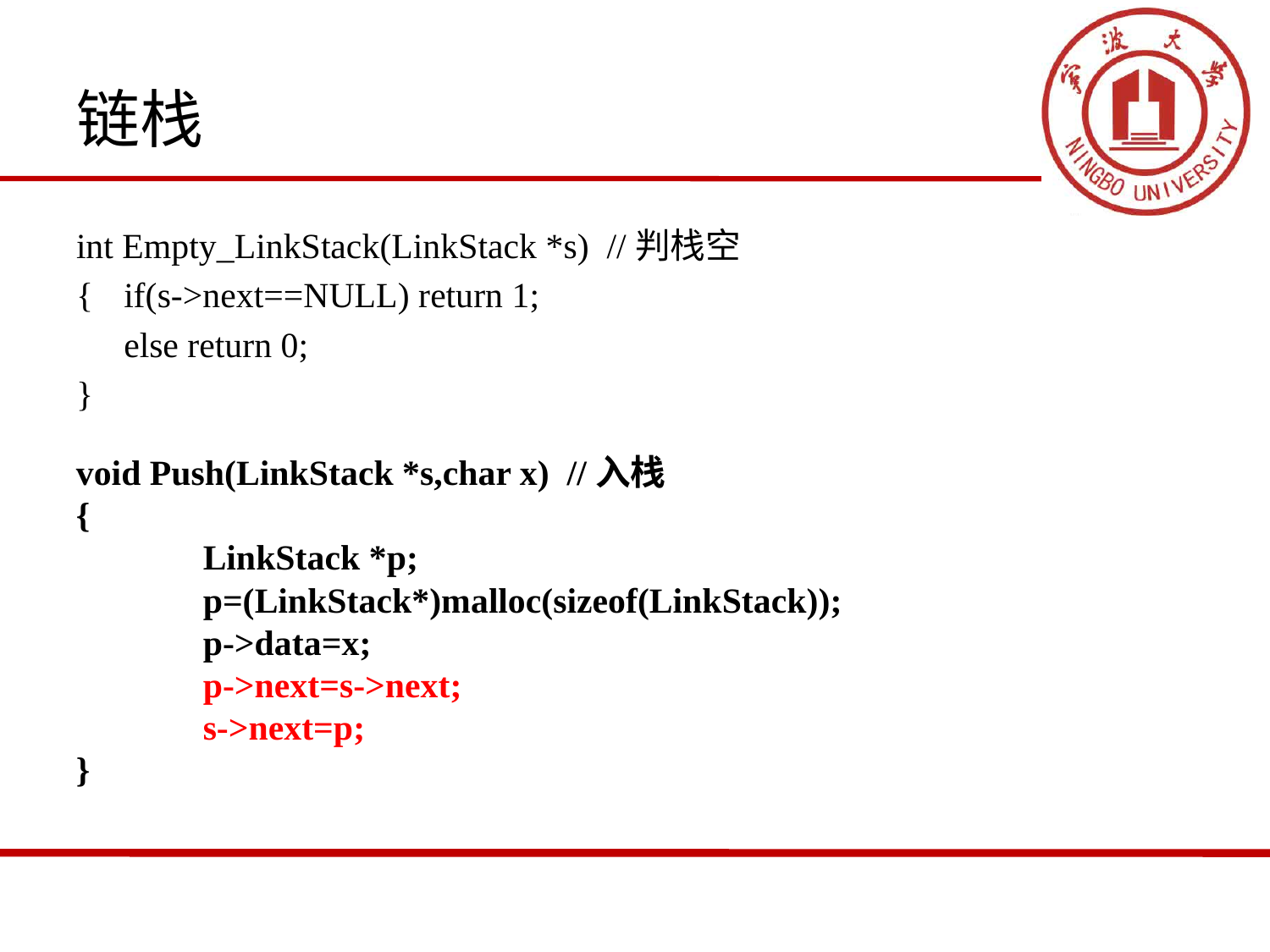

# 链栈
int Empty_LinkStack(LinkStack *s)  //判栈空
{	if(s->next==NULL) return 1;
	else return 0;
}
void Push(LinkStack *s,char x)  //入栈
{
	LinkStack *p;
	p=(LinkStack*)malloc(sizeof(LinkStack));
	p->data=x;
	p->next=s->next;
	s->next=p;
}